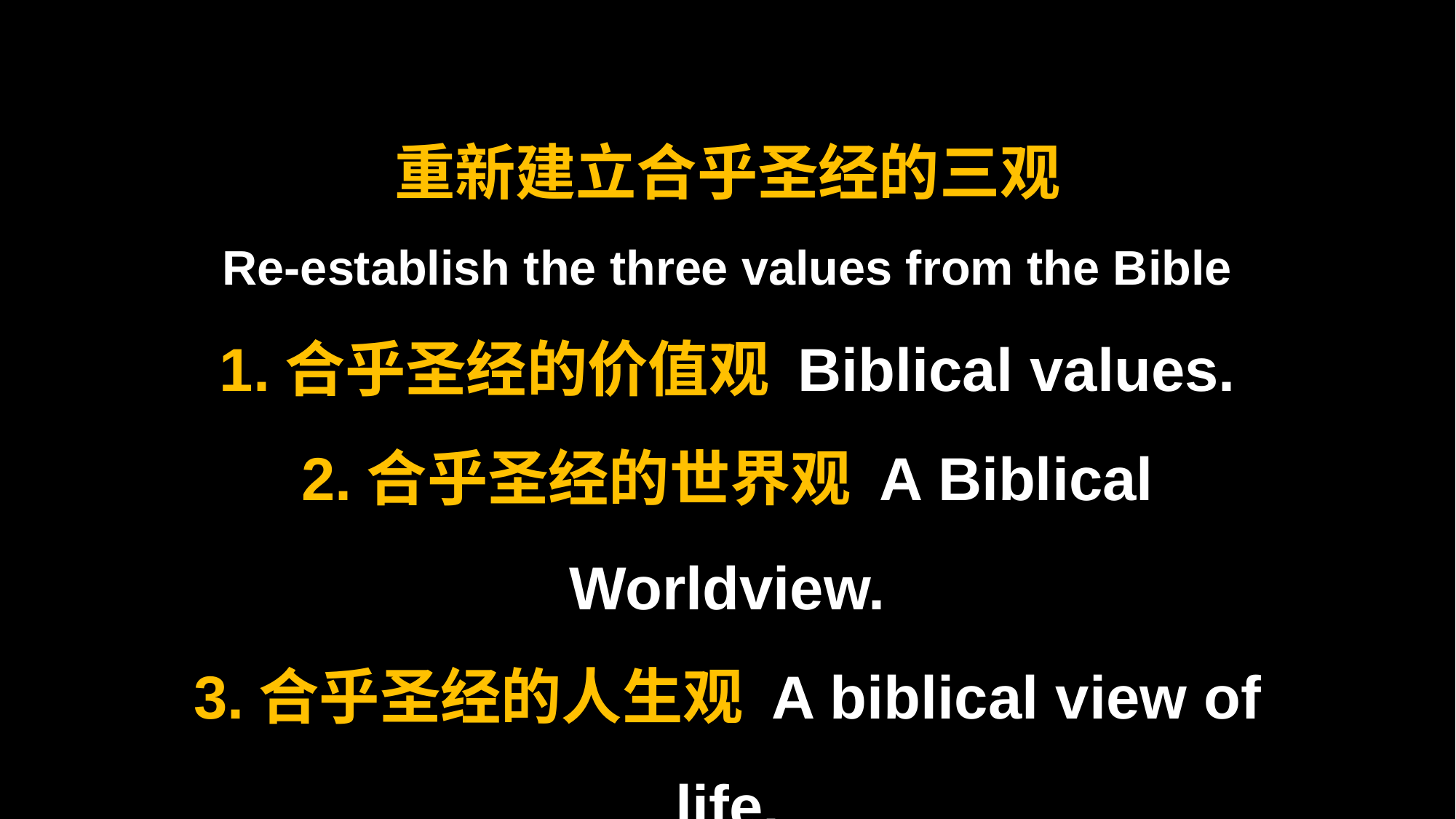

重新建立合乎圣经的三观
Re-establish the three values from the Bible
1.合乎圣经的价值观 Biblical values.
2.合乎圣经的世界观 A Biblical Worldview.
3.合乎圣经的人生观 A biblical view of life.